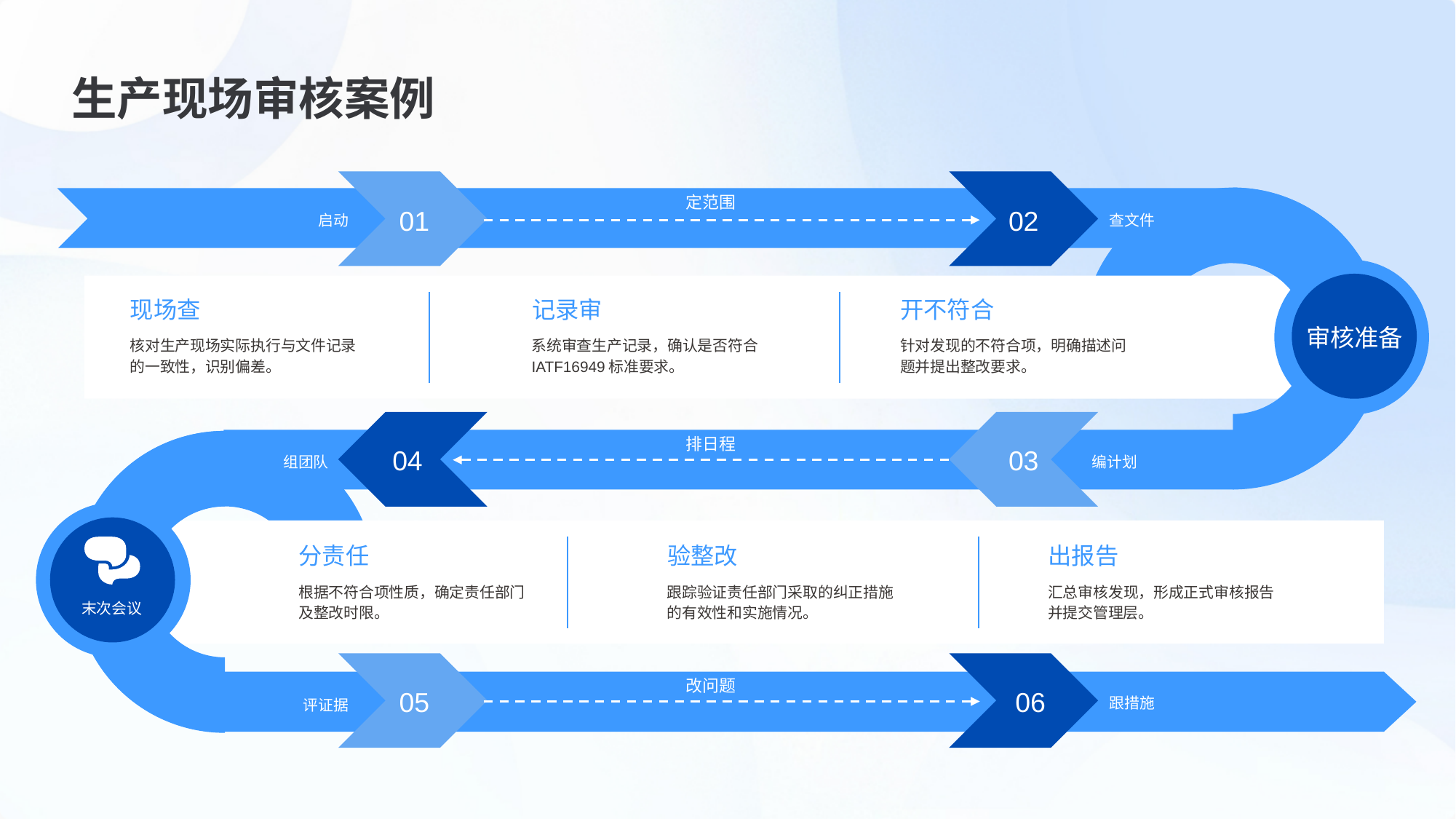

生产现场审核案例

定范围
01
02
启动
查文件

现场查
记录审
开不符合
审核准备
核对生产现场实际执行与文件记录的一致性，识别偏差。
系统审查生产记录，确认是否符合IATF16949标准要求。
针对发现的不符合项，明确描述问题并提出整改要求。

排日程
04
03
组团队
编计划

分责任
验整改
出报告
根据不符合项性质，确定责任部门及整改时限。
跟踪验证责任部门采取的纠正措施的有效性和实施情况。
汇总审核发现，形成正式审核报告并提交管理层。
末次会议

改问题
05
06

跟措施
评证据